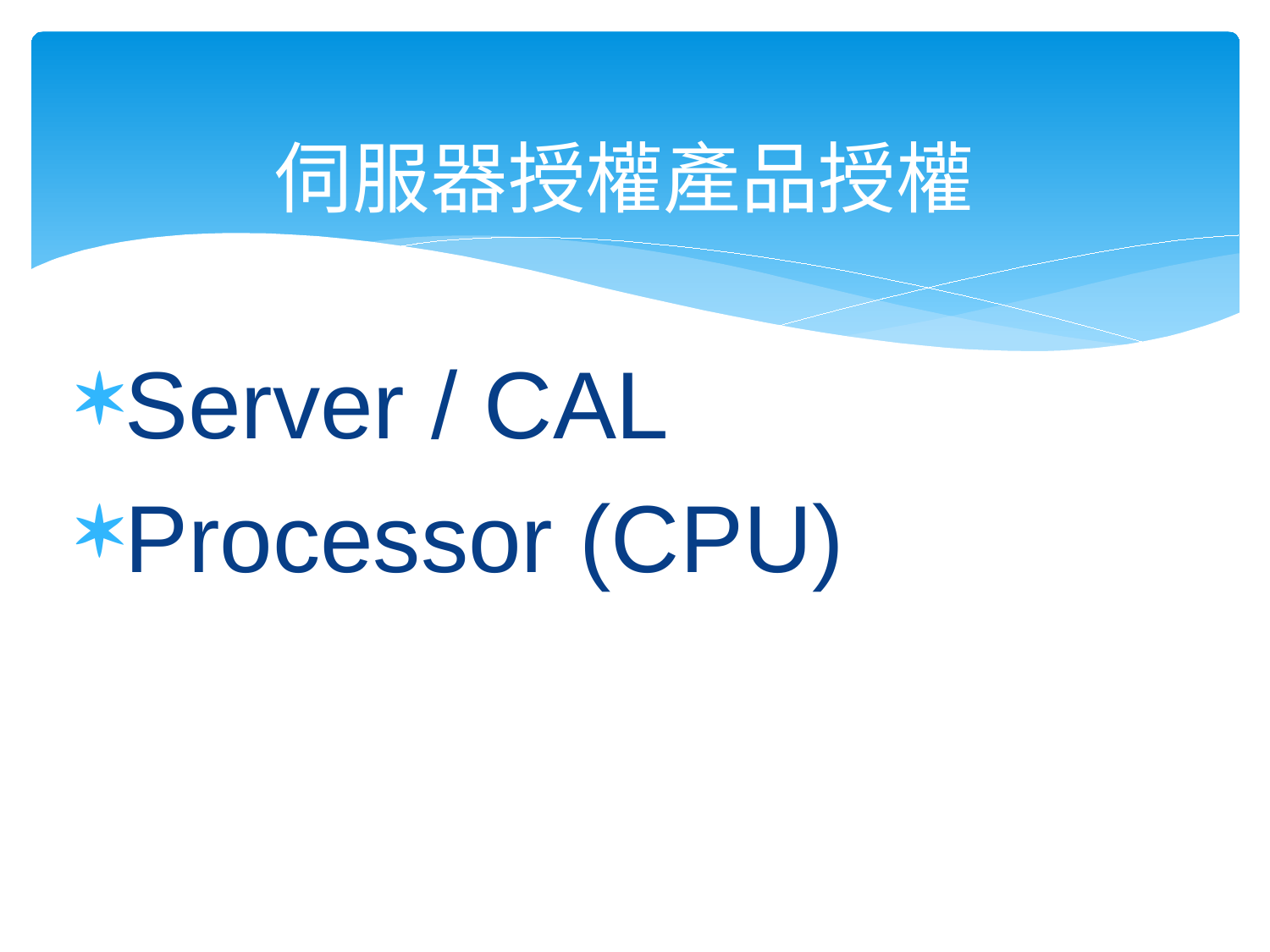

# 伺服器授權產品授權
Server / CAL
Processor (CPU)